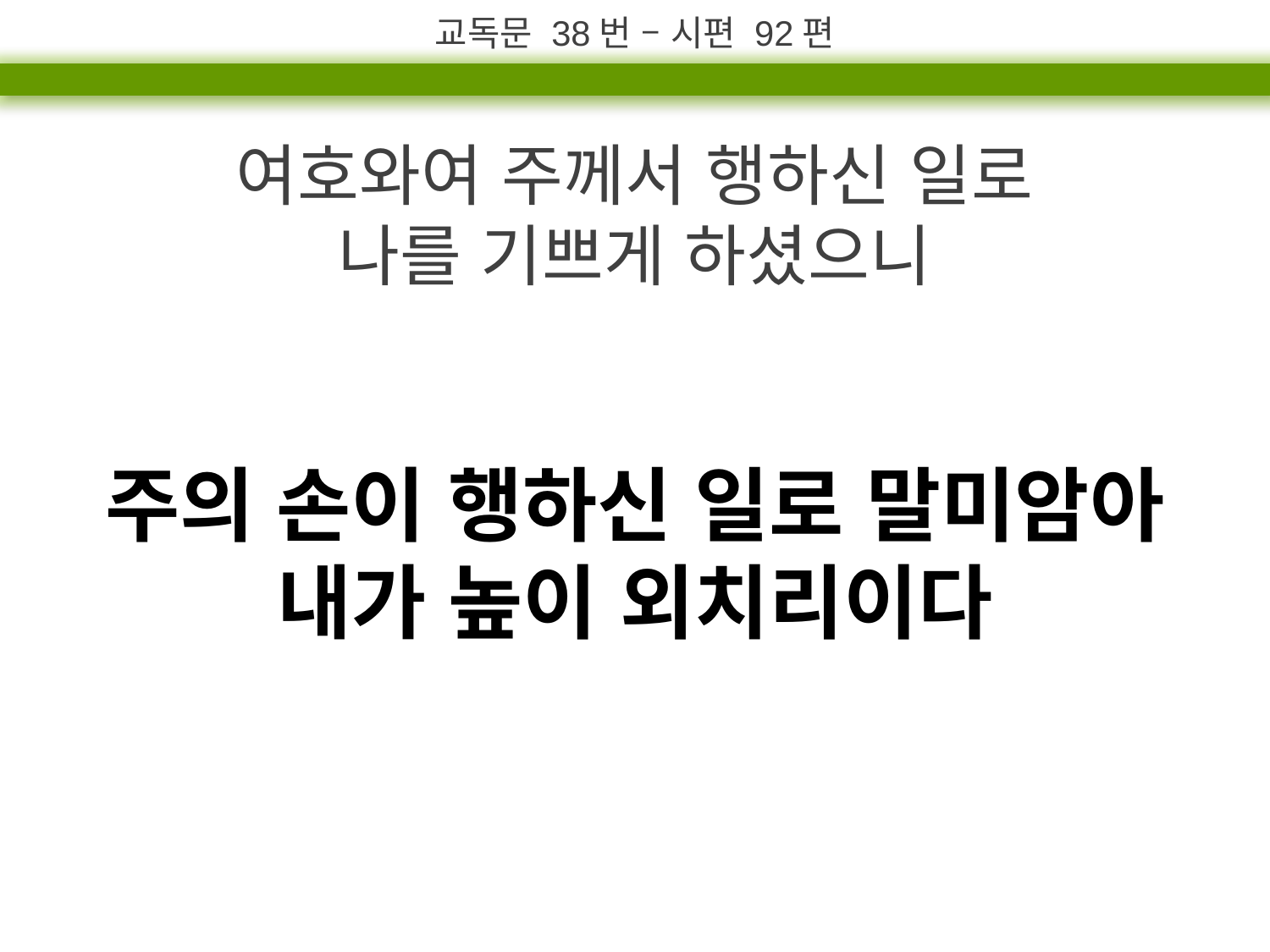

교독문 38번 – 시편 92편

여호와여 주께서 행하신 일로
나를 기쁘게 하셨으니
주의 손이 행하신 일로 말미암아
내가 높이 외치리이다